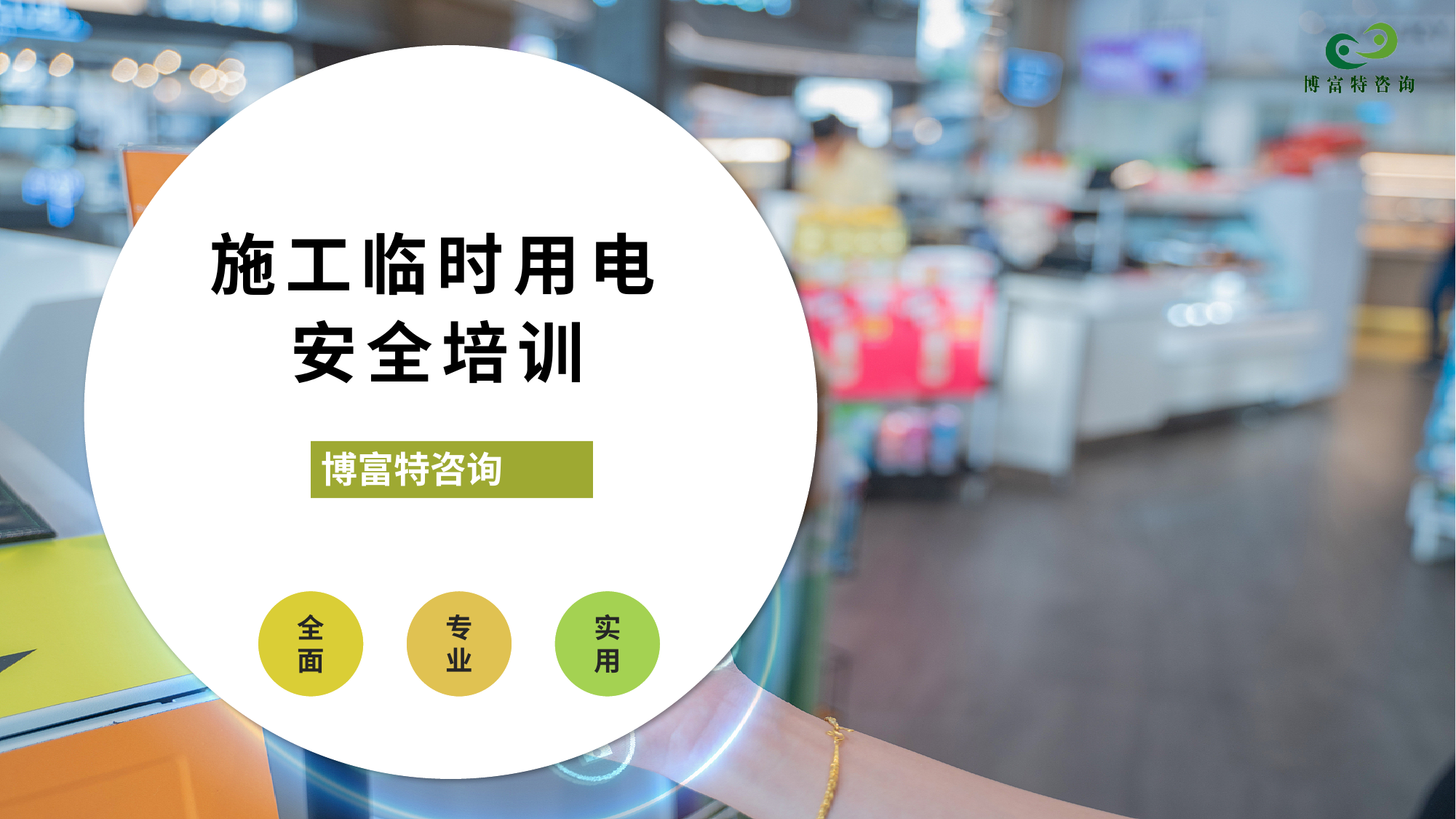

# 施工临时用电 安全培训
博富特咨询
全面
实用
专业